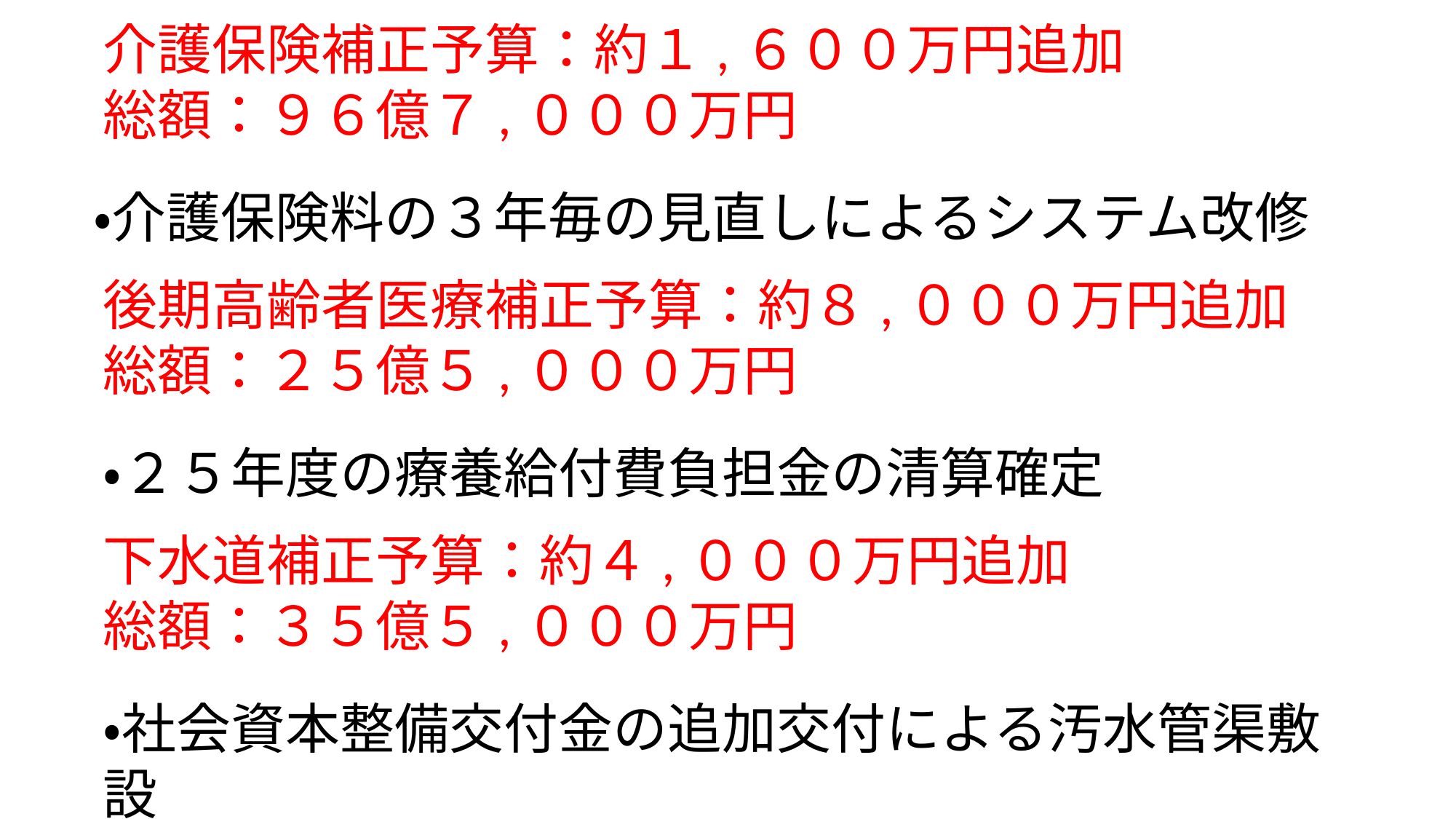

介護保険補正予算：約１,６００万円追加総額：９６億７,０００万円
・介護保険料の３年毎の見直しによるシステム改修
後期高齢者医療補正予算：約８,０００万円追加総額：２５億５,０００万円
・２５年度の療養給付費負担金の清算確定
下水道補正予算：約４,０００万円追加総額：３５億５,０００万円
・社会資本整備交付金の追加交付による汚水管渠敷設